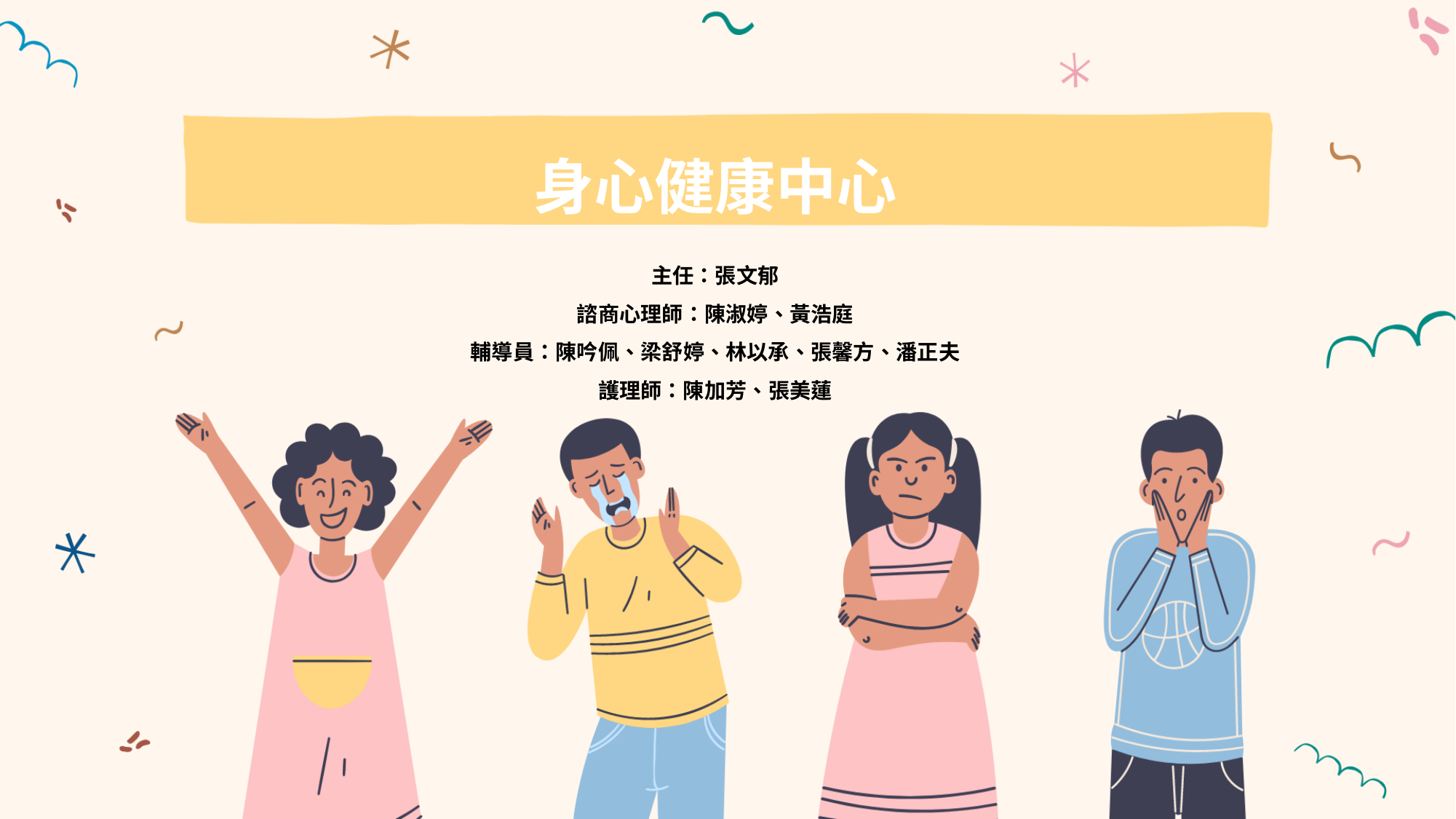

身心健康中心
主任：張文郁
諮商心理師：陳淑婷、黃浩庭
輔導員：陳吟佩、梁舒婷、林以承、張馨方、潘正夫
護理師：陳加芳、張美蓮